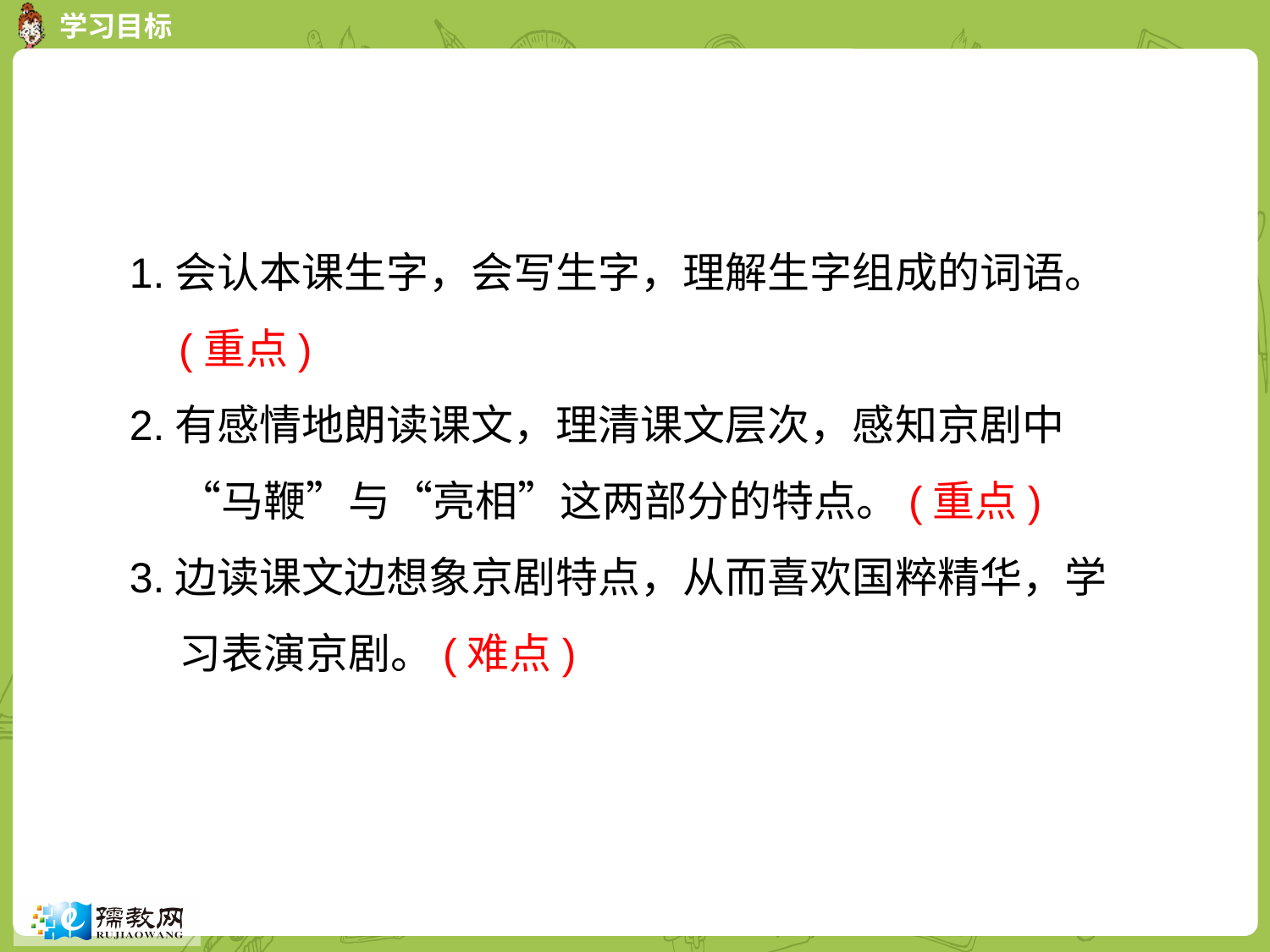

1.会认本课生字，会写生字，理解生字组成的词语。 (重点)
2.有感情地朗读课文，理清课文层次，感知京剧中“马鞭”与“亮相”这两部分的特点。(重点)
3.边读课文边想象京剧特点，从而喜欢国粹精华，学习表演京剧。(难点)